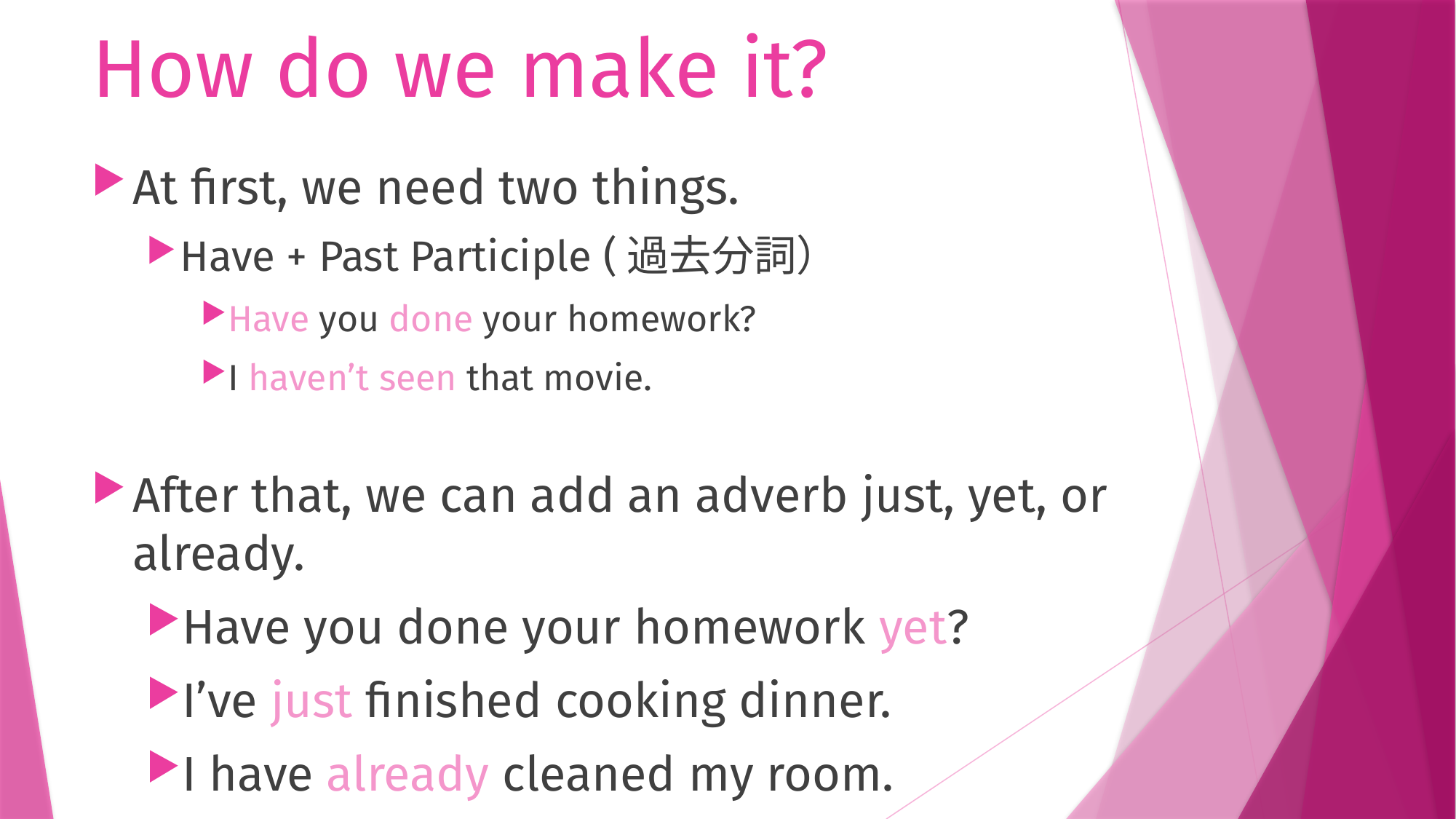

# How do we make it?
At first, we need two things.
Have + Past Participle (過去分詞）
Have you done your homework?
I haven’t seen that movie.

After that, we can add an adverb just, yet, or already.
Have you done your homework yet?
I’ve just finished cooking dinner.
I have already cleaned my room.